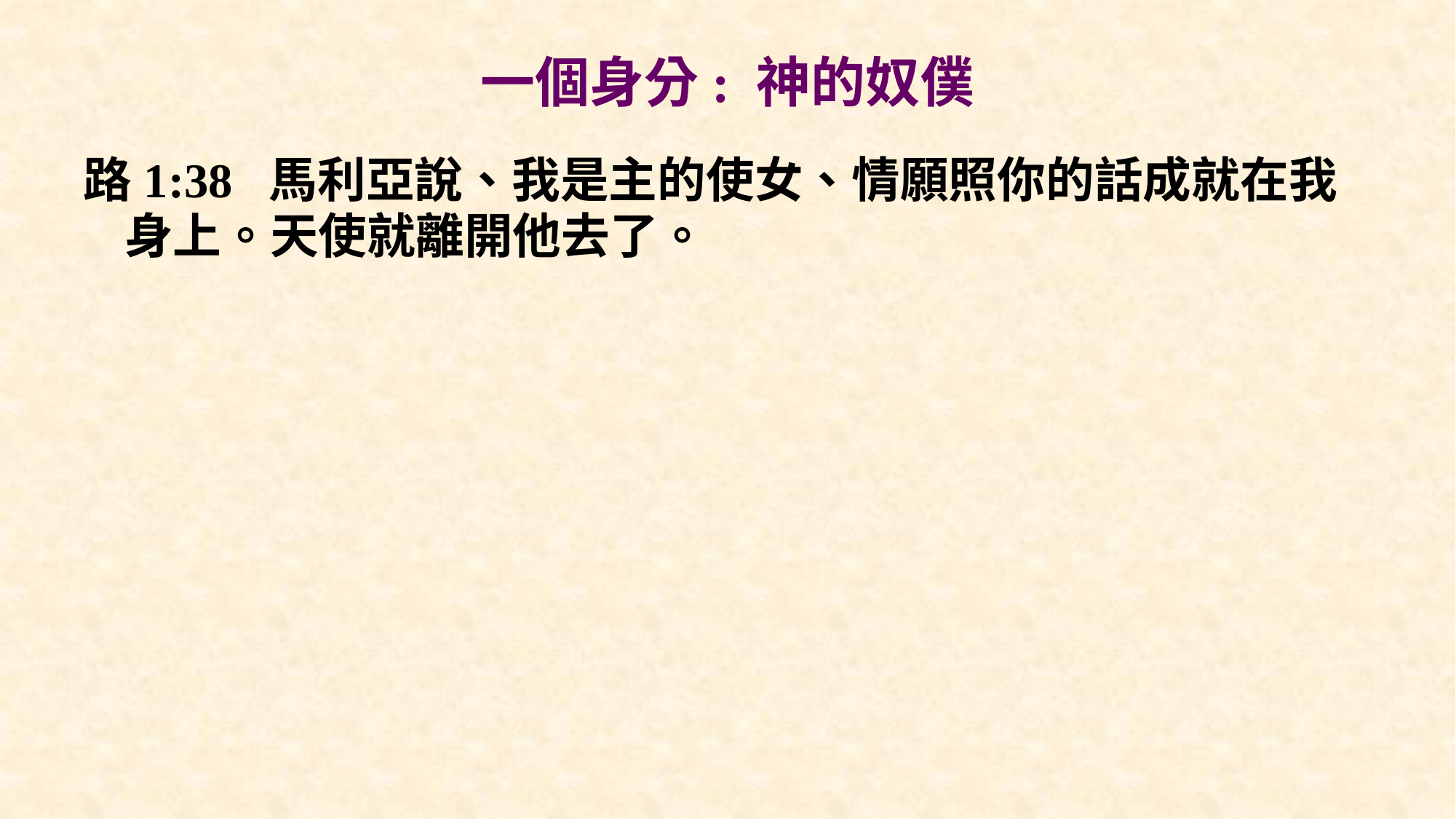

# 一個身分: 神的奴僕
路1:38  馬利亞說、我是主的使女、情願照你的話成就在我身上。天使就離開他去了。